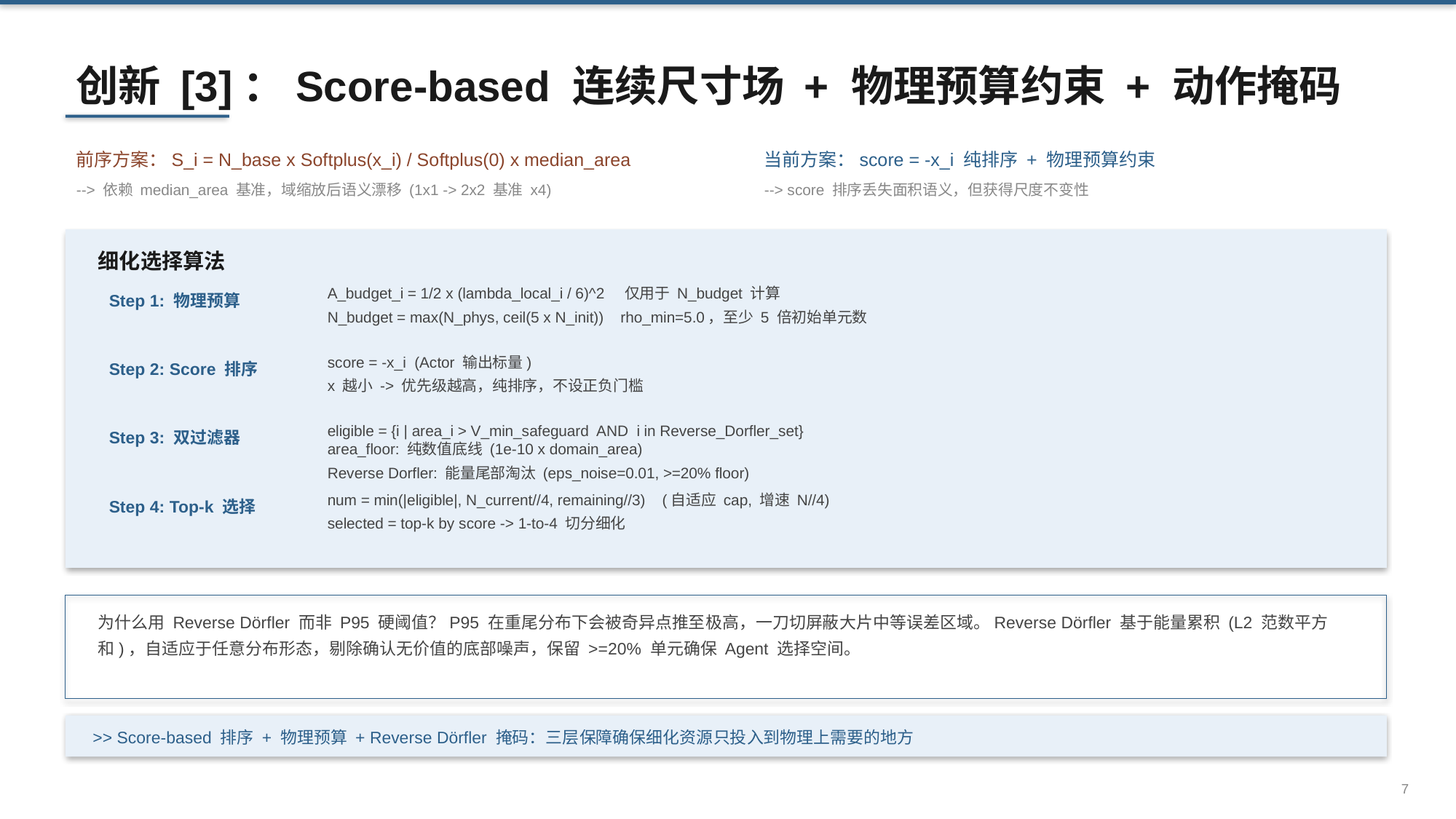

创新 [3]：Score-based 连续尺寸场 + 物理预算约束 + 动作掩码

前序方案：S_i = N_base x Softplus(x_i) / Softplus(0) x median_area
当前方案：score = -x_i 纯排序 + 物理预算约束
--> 依赖 median_area 基准，域缩放后语义漂移 (1x1 -> 2x2 基准 x4)
--> score 排序丢失面积语义，但获得尺度不变性

细化选择算法
Step 1: 物理预算
A_budget_i = 1/2 x (lambda_local_i / 6)^2    仅用于 N_budget 计算
N_budget = max(N_phys, ceil(5 x N_init))    rho_min=5.0，至少 5 倍初始单元数
Step 2: Score 排序
score = -x_i  (Actor 输出标量)
x 越小 -> 优先级越高，纯排序，不设正负门槛
Step 3: 双过滤器
eligible = {i | area_i > V_min_safeguard  AND  i in Reverse_Dorfler_set}
area_floor: 纯数值底线 (1e-10 x domain_area)
Reverse Dorfler: 能量尾部淘汰 (eps_noise=0.01, >=20% floor)
Step 4: Top-k 选择
num = min(|eligible|, N_current//4, remaining//3)    (自适应 cap, 增速 N//4)
selected = top-k by score -> 1-to-4 切分细化

为什么用 Reverse Dörfler 而非 P95 硬阈值？P95 在重尾分布下会被奇异点推至极高，一刀切屏蔽大片中等误差区域。Reverse Dörfler 基于能量累积 (L2 范数平方和)，自适应于任意分布形态，剔除确认无价值的底部噪声，保留 >=20% 单元确保 Agent 选择空间。

>> Score-based 排序 + 物理预算 + Reverse Dörfler 掩码：三层保障确保细化资源只投入到物理上需要的地方
7